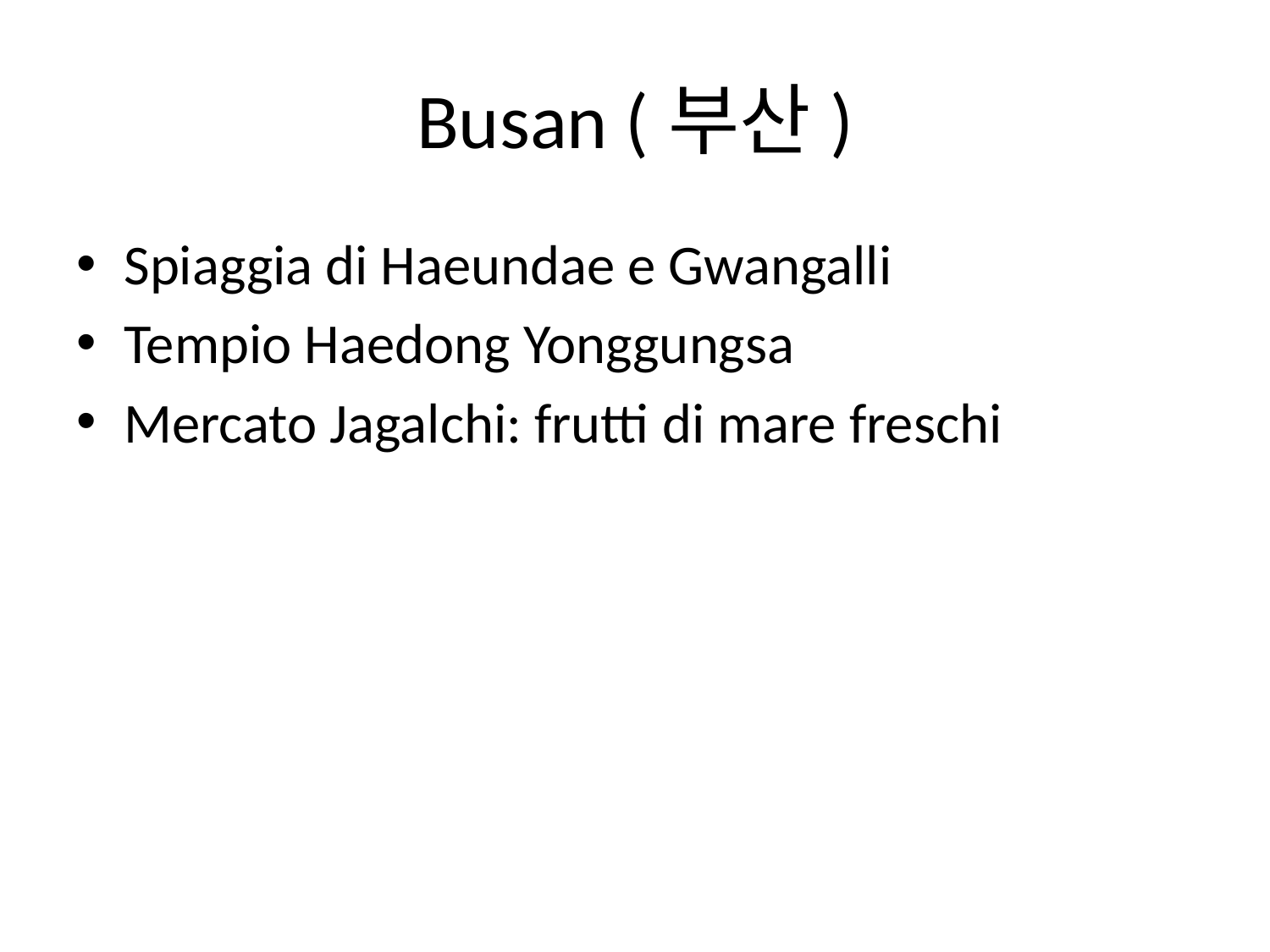

# Busan (부산)
Spiaggia di Haeundae e Gwangalli
Tempio Haedong Yonggungsa
Mercato Jagalchi: frutti di mare freschi